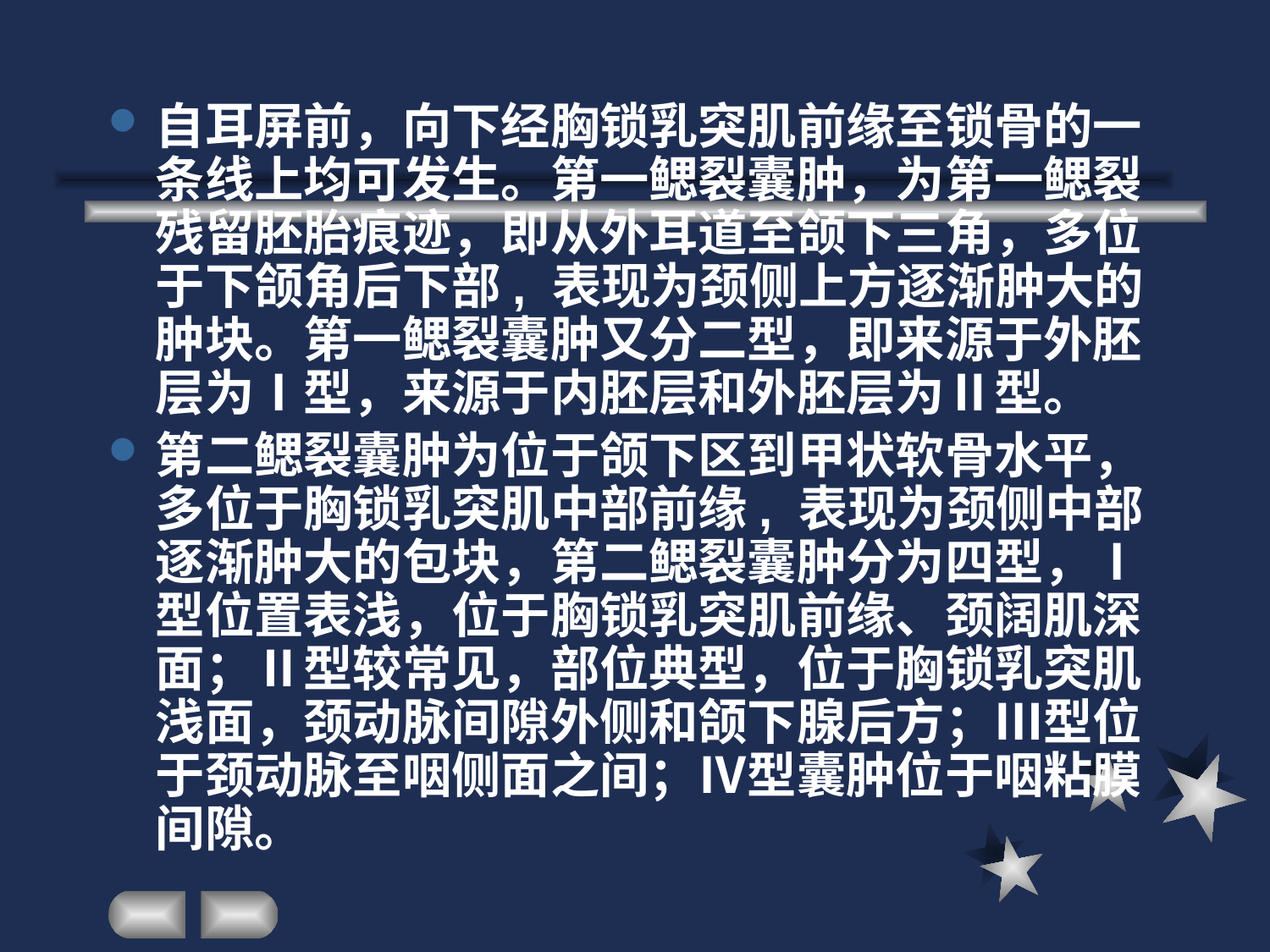

自耳屏前，向下经胸锁乳突肌前缘至锁骨的一条线上均可发生。第一鳃裂囊肿，为第一鳃裂残留胚胎痕迹，即从外耳道至颌下三角，多位于下颌角后下部, 表现为颈侧上方逐渐肿大的肿块。第一鳃裂囊肿又分二型，即来源于外胚层为Ⅰ型，来源于内胚层和外胚层为Ⅱ型。
第二鳃裂囊肿为位于颌下区到甲状软骨水平，多位于胸锁乳突肌中部前缘, 表现为颈侧中部逐渐肿大的包块，第二鳃裂囊肿分为四型，Ⅰ型位置表浅，位于胸锁乳突肌前缘、颈阔肌深面；Ⅱ型较常见，部位典型，位于胸锁乳突肌浅面，颈动脉间隙外侧和颌下腺后方；Ⅲ型位于颈动脉至咽侧面之间；Ⅳ型囊肿位于咽粘膜间隙。